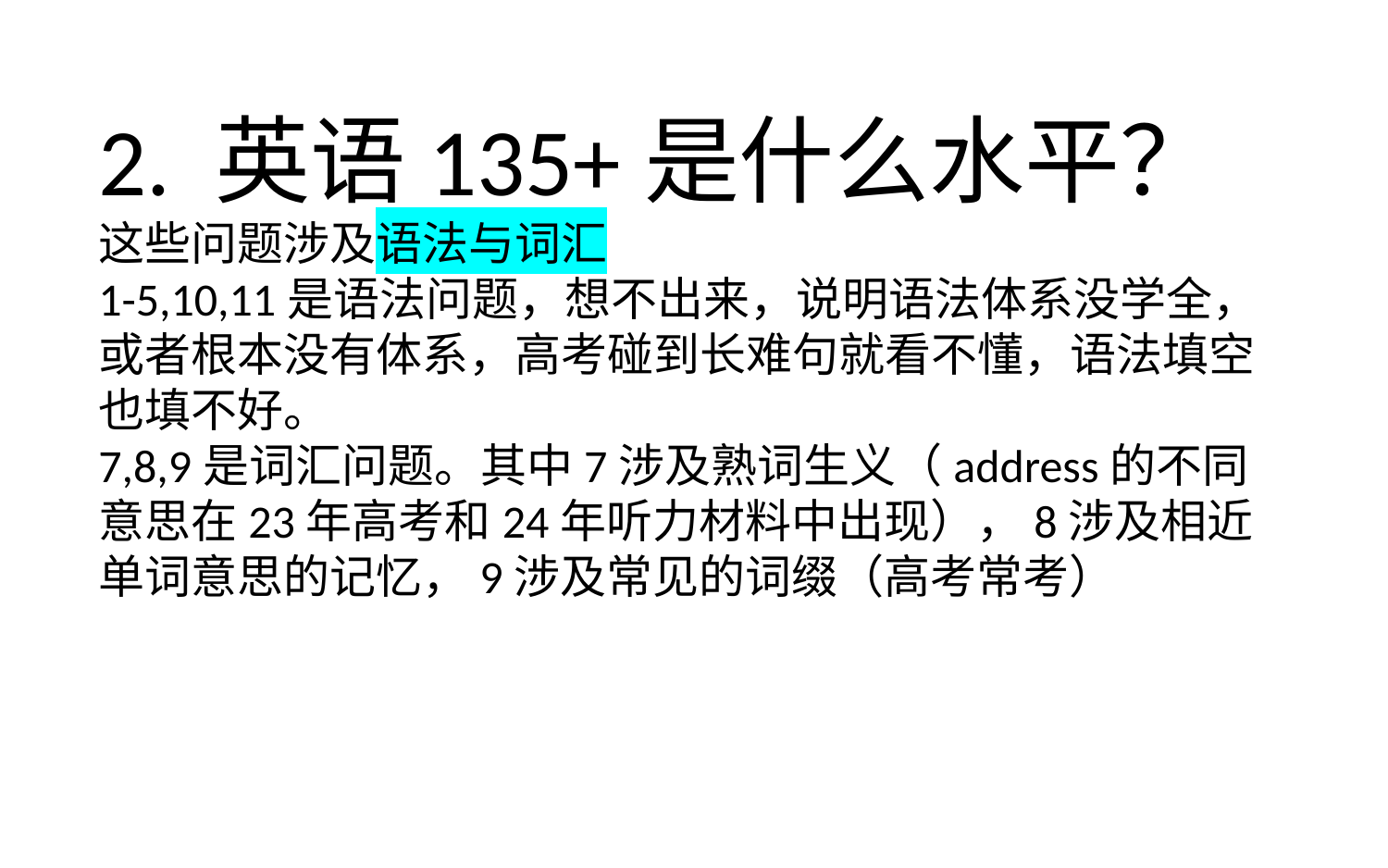

2. 英语135+是什么水平？
这些问题涉及语法与词汇
1-5,10,11是语法问题，想不出来，说明语法体系没学全，或者根本没有体系，高考碰到长难句就看不懂，语法填空也填不好。
7,8,9是词汇问题。其中7涉及熟词生义（address的不同意思在23年高考和24年听力材料中出现），8涉及相近单词意思的记忆，9涉及常见的词缀（高考常考）